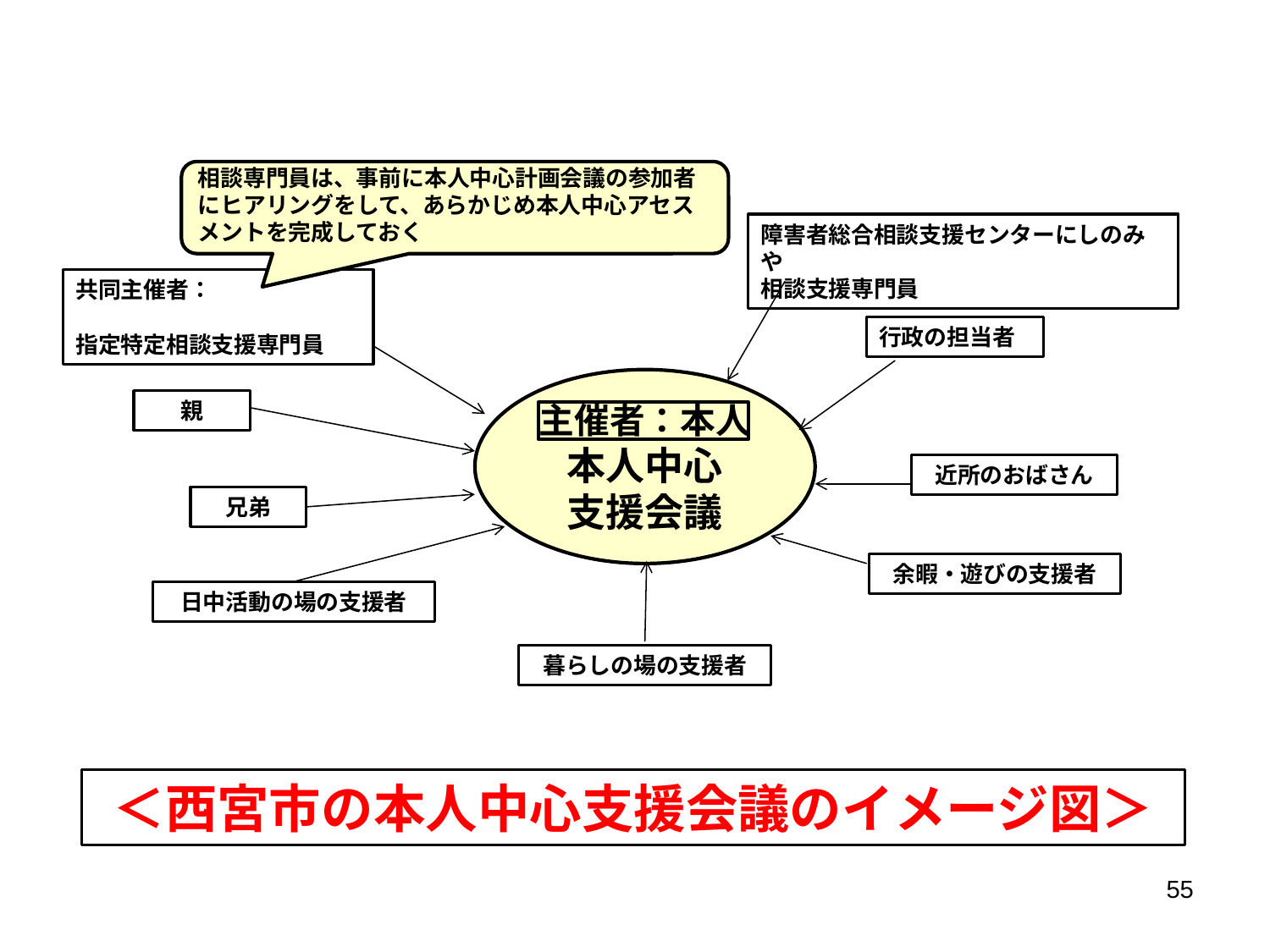

相談専門員は、事前に本人中心計画会議の参加者にヒアリングをして、あらかじめ本人中心アセスメントを完成しておく

障害者総合相談支援センターにしのみや
相談支援専門員
共同主催者：

指定特定相談支援専門員
行政の担当者
主催者：本人
本人中心
支援会議
親

近所のおばさん
兄弟
余暇・遊びの支援者
日中活動の場の支援者
暮らしの場の支援者
＜西宮市の本人中心支援会議のイメージ図＞
55